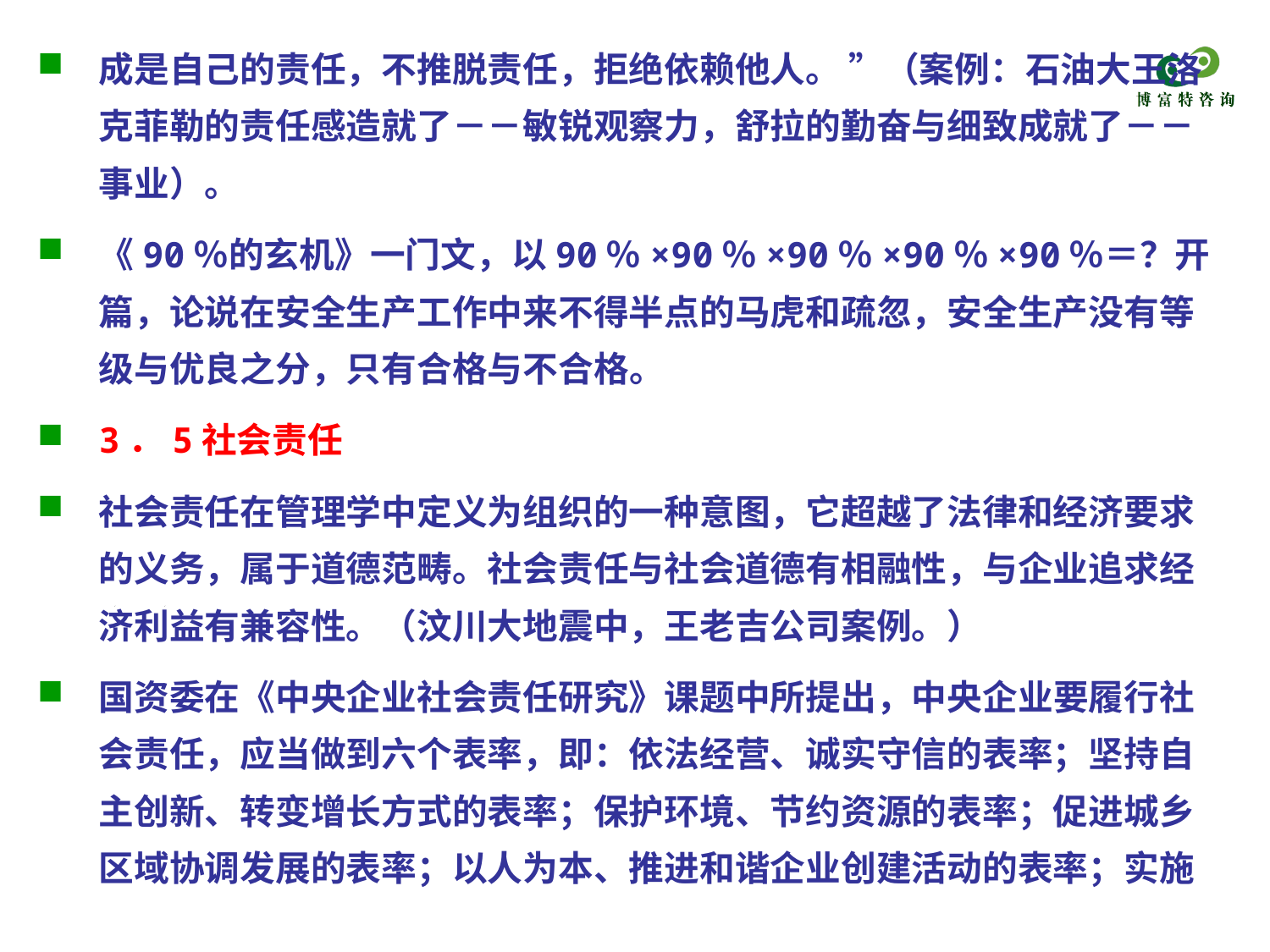

成是自己的责任，不推脱责任，拒绝依赖他人。 ”（案例：石油大王洛克菲勒的责任感造就了－－敏锐观察力，舒拉的勤奋与细致成就了－－事业）。
《90％的玄机》一门文，以90％×90％×90％×90％×90％＝？开篇，论说在安全生产工作中来不得半点的马虎和疏忽，安全生产没有等级与优良之分，只有合格与不合格。
3．5社会责任
社会责任在管理学中定义为组织的一种意图，它超越了法律和经济要求的义务，属于道德范畴。社会责任与社会道德有相融性，与企业追求经济利益有兼容性。（汶川大地震中，王老吉公司案例。）
国资委在《中央企业社会责任研究》课题中所提出，中央企业要履行社会责任，应当做到六个表率，即：依法经营、诚实守信的表率；坚持自主创新、转变增长方式的表率；保护环境、节约资源的表率；促进城乡区域协调发展的表率；以人为本、推进和谐企业创建活动的表率；实施